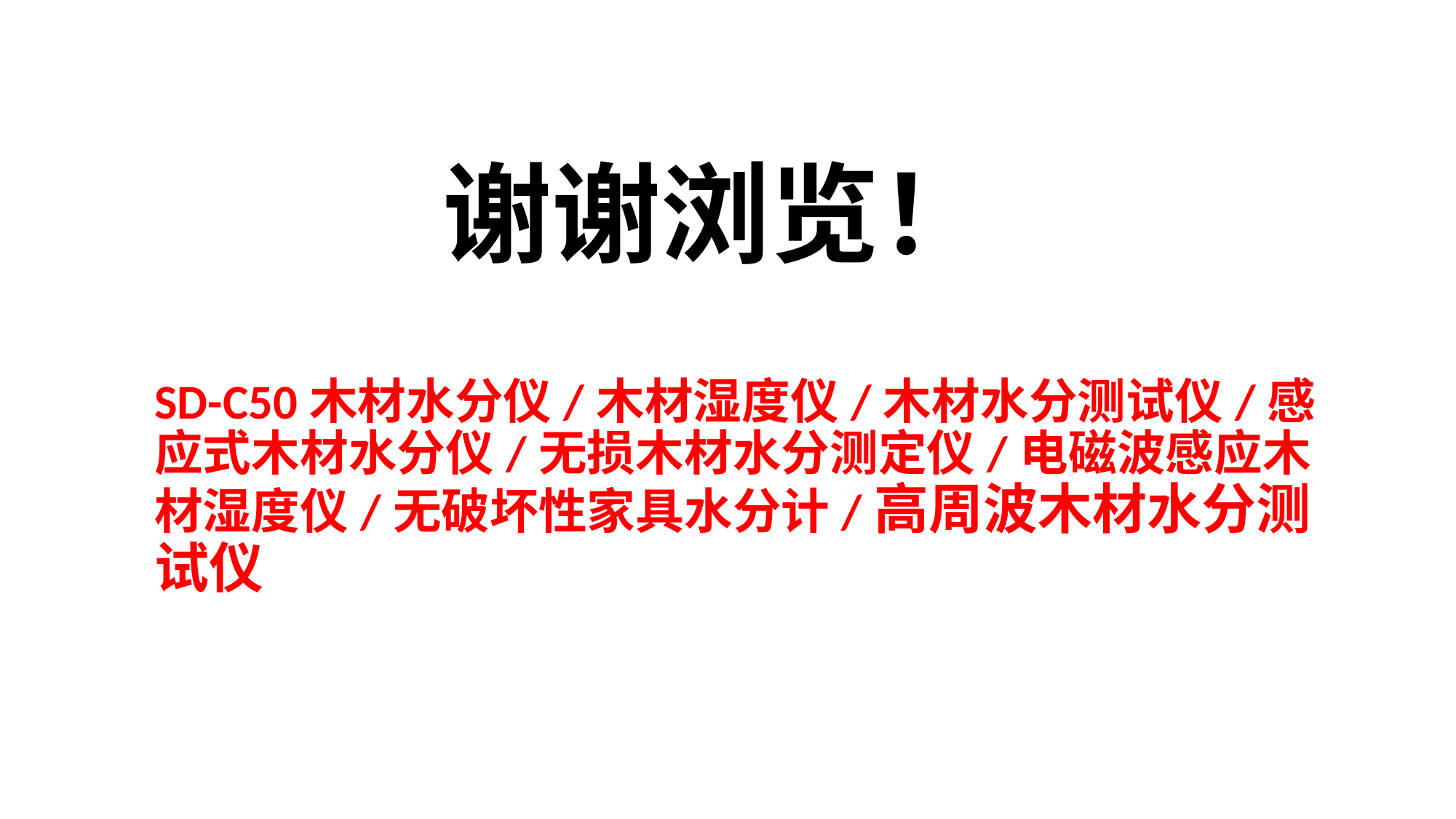

# 谢谢浏览！
SD-C50木材水分仪/木材湿度仪/木材水分测试仪/感应式木材水分仪/无损木材水分测定仪/电磁波感应木材湿度仪/无破坏性家具水分计/高周波木材水分测试仪